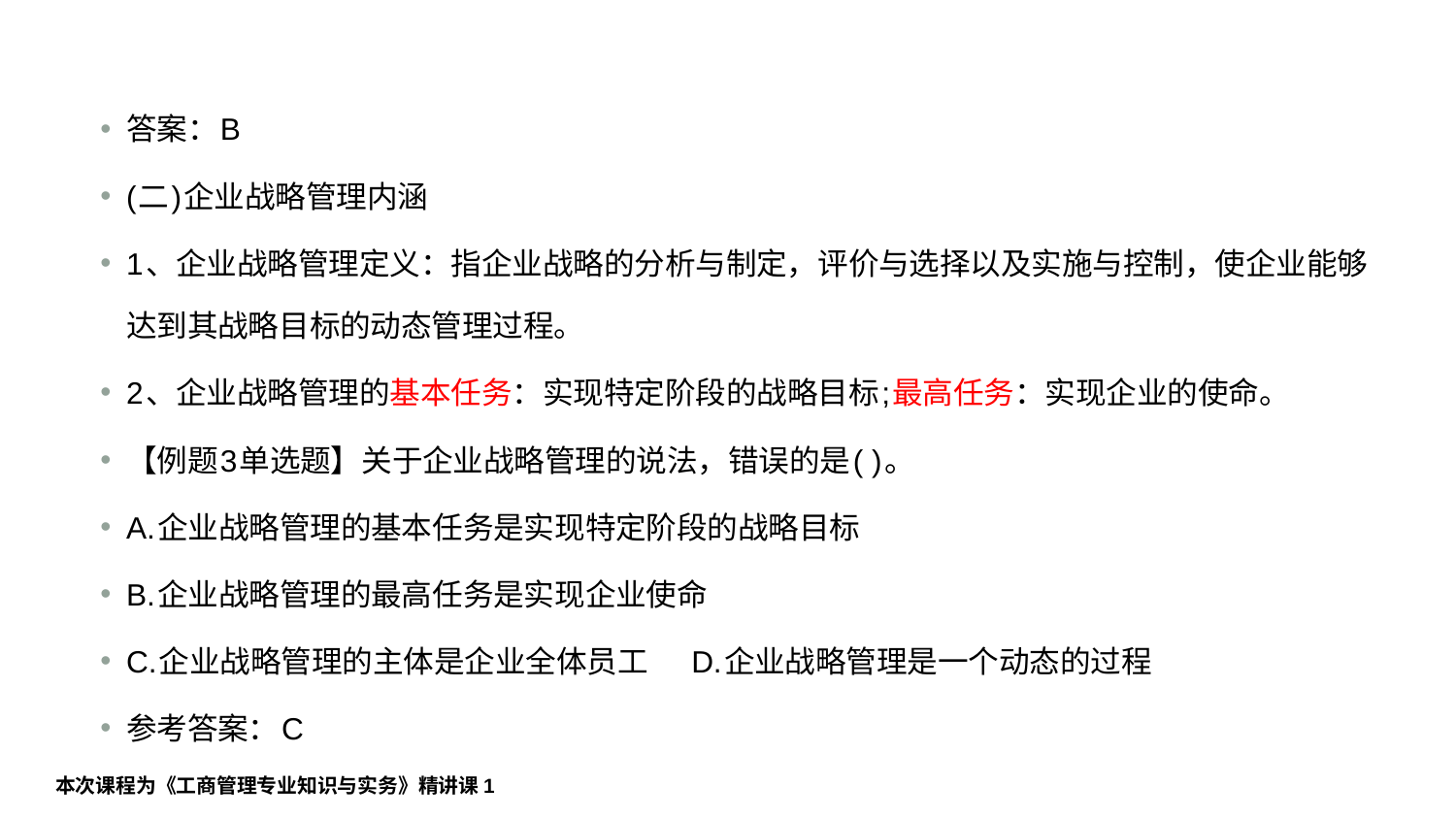

#
答案：B
(二)企业战略管理内涵
1、企业战略管理定义：指企业战略的分析与制定，评价与选择以及实施与控制，使企业能够达到其战略目标的动态管理过程。
2、企业战略管理的基本任务：实现特定阶段的战略目标;最高任务：实现企业的使命。
【例题3单选题】关于企业战略管理的说法，错误的是( )。
A.企业战略管理的基本任务是实现特定阶段的战略目标
B.企业战略管理的最高任务是实现企业使命
C.企业战略管理的主体是企业全体员工      D.企业战略管理是一个动态的过程
参考答案：C